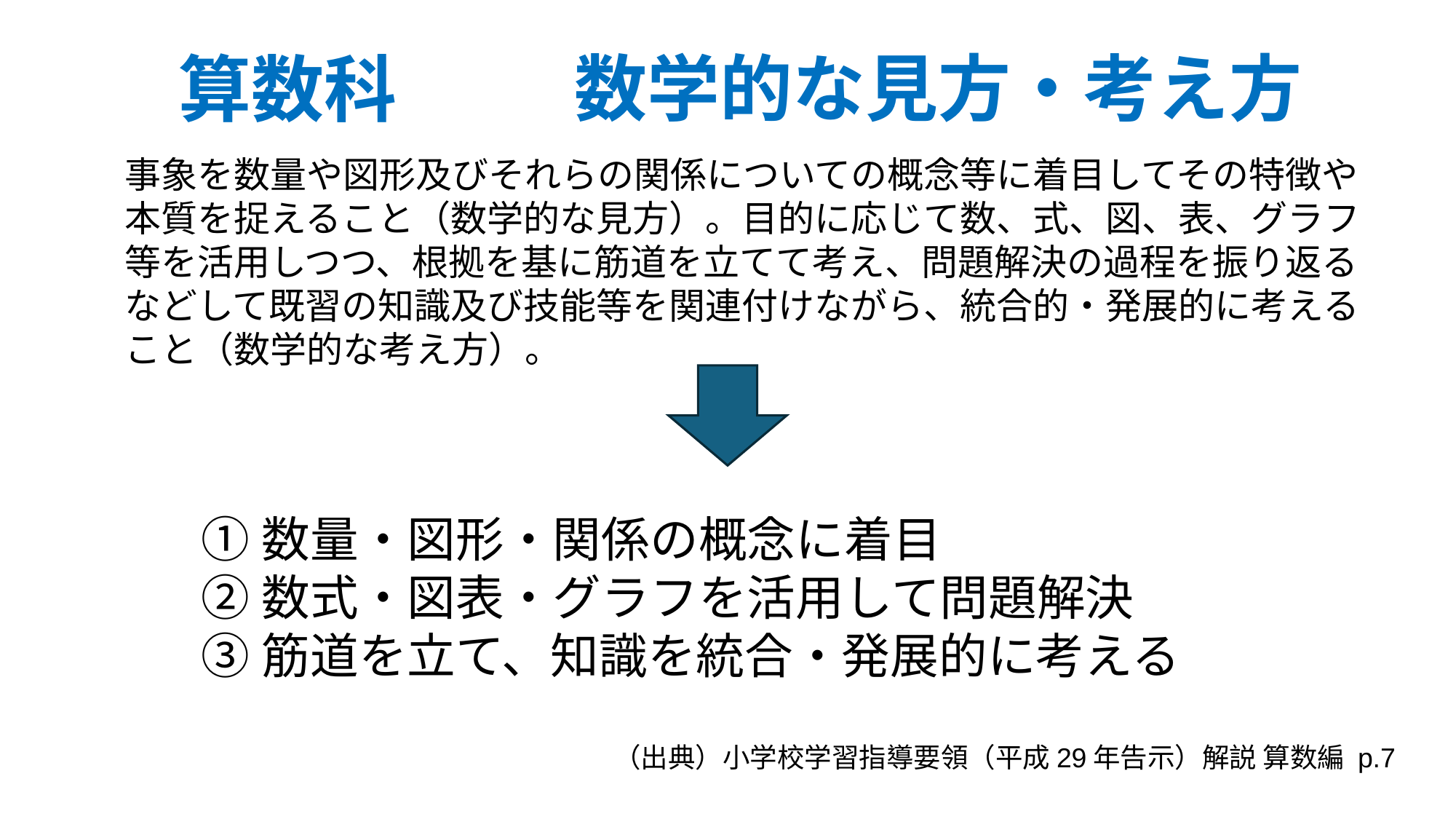

数学的な見方・考え方
算数科
事象を数量や図形及びそれらの関係についての概念等に着目してその特徴や本質を捉えること（数学的な見方）。目的に応じて数、式、図、表、グラフ等を活用しつつ、根拠を基に筋道を立てて考え、問題解決の過程を振り返るなどして既習の知識及び技能等を関連付けながら、統合的・発展的に考えること（数学的な考え方）。

①数量・図形・関係の概念に着目
②数式・図表・グラフを活用して問題解決
③筋道を立て、知識を統合・発展的に考える
（出典）小学校学習指導要領（平成29年告示）解説 算数編 p.7